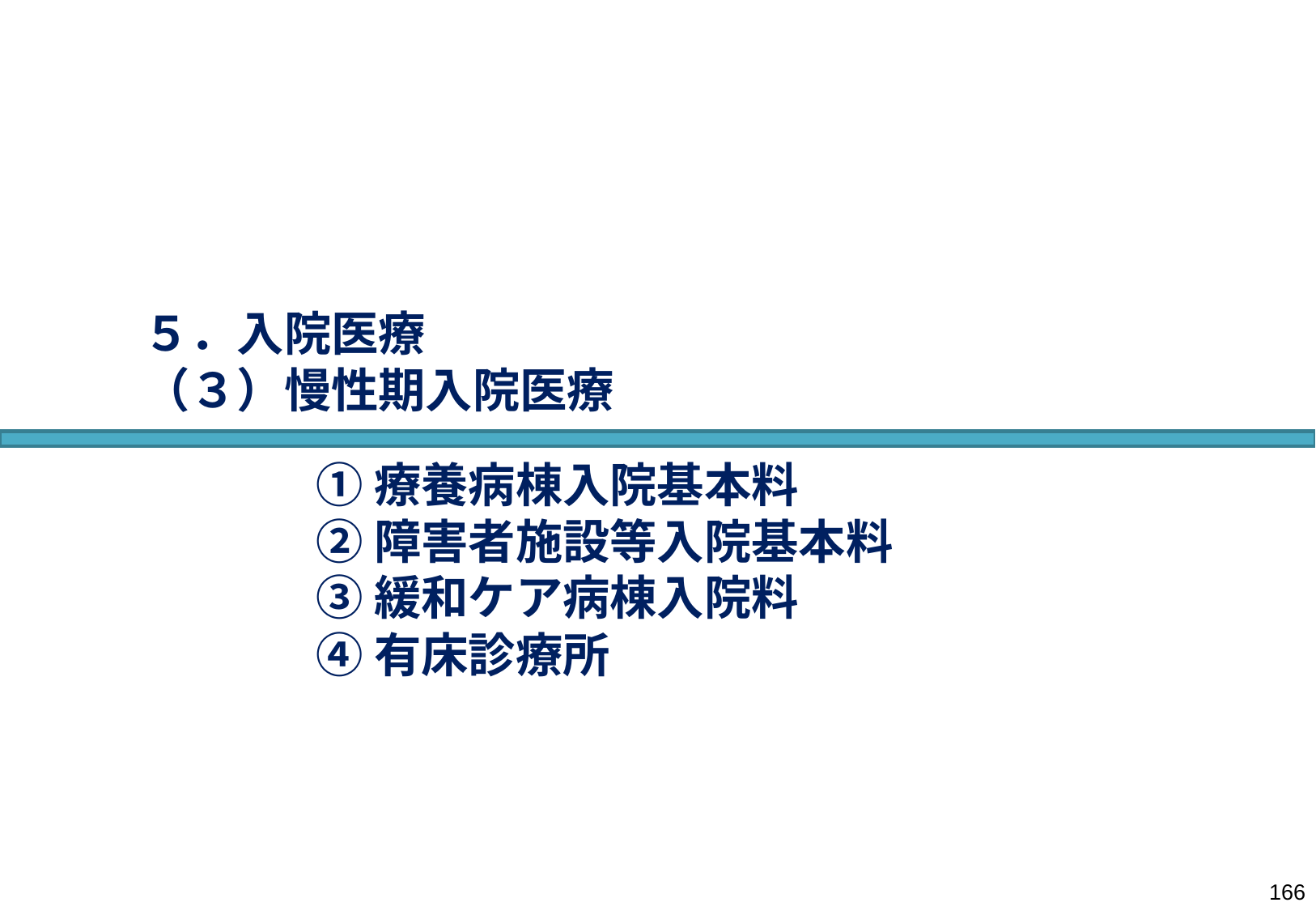

５．入院医療
（３）慢性期入院医療

①療養病棟入院基本料
②障害者施設等入院基本料
③緩和ケア病棟入院料
④有床診療所
166